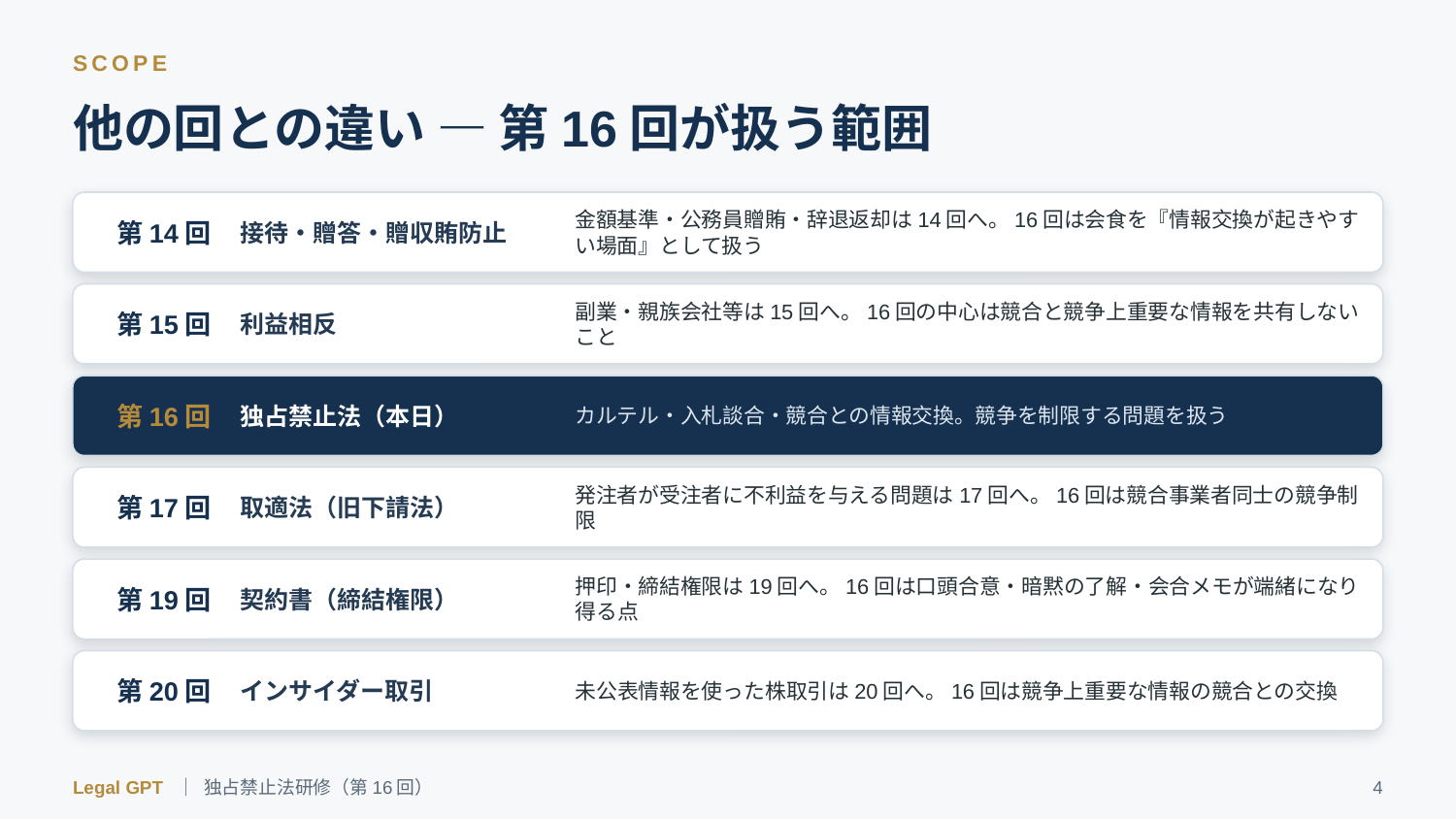

SCOPE
他の回との違い ― 第16回が扱う範囲

第14回
接待・贈答・贈収賄防止
金額基準・公務員贈賄・辞退返却は14回へ。16回は会食を『情報交換が起きやすい場面』として扱う

第15回
利益相反
副業・親族会社等は15回へ。16回の中心は競合と競争上重要な情報を共有しないこと

第16回
独占禁止法（本日）
カルテル・入札談合・競合との情報交換。競争を制限する問題を扱う

第17回
取適法（旧下請法）
発注者が受注者に不利益を与える問題は17回へ。16回は競合事業者同士の競争制限

第19回
契約書（締結権限）
押印・締結権限は19回へ。16回は口頭合意・暗黙の了解・会合メモが端緒になり得る点

第20回
インサイダー取引
未公表情報を使った株取引は20回へ。16回は競争上重要な情報の競合との交換
Legal GPT  ｜  独占禁止法研修（第16回）
4